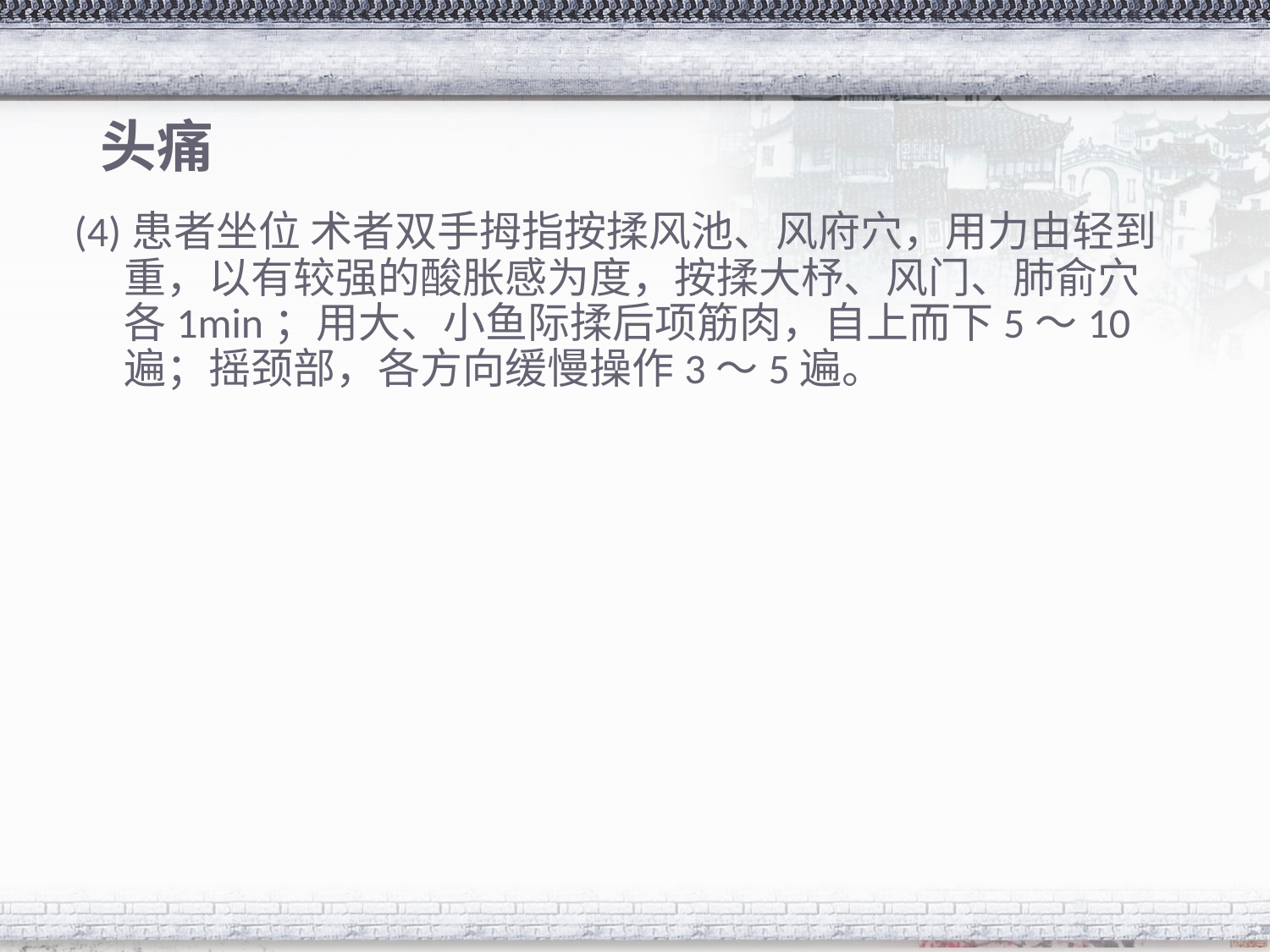

# 头痛
(4)患者坐位 术者双手拇指按揉风池、风府穴，用力由轻到重，以有较强的酸胀感为度，按揉大杼、风门、肺俞穴各1min；用大、小鱼际揉后项筋肉，自上而下5～10遍；摇颈部，各方向缓慢操作3～5遍。